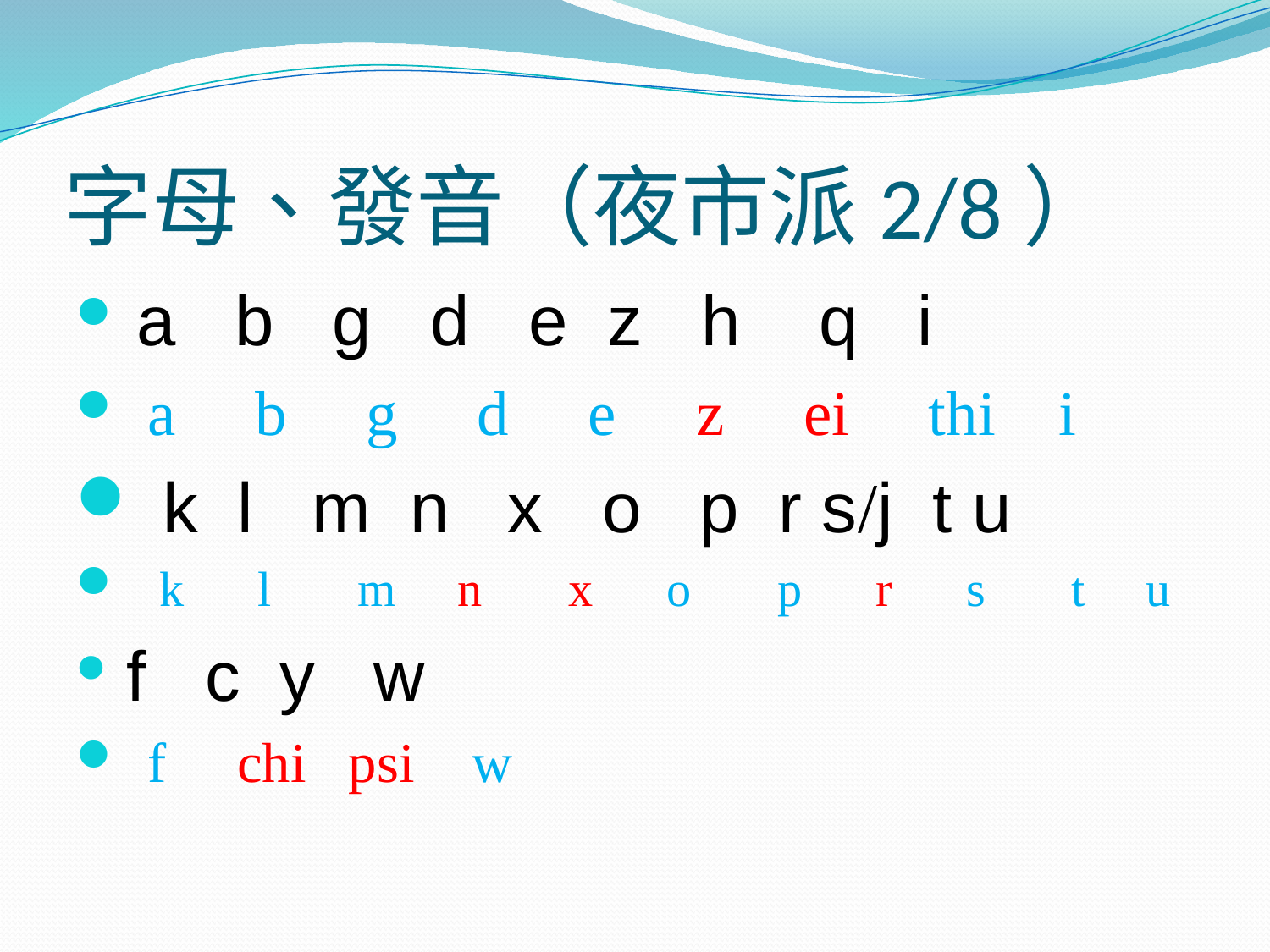

# 字母、發音（夜市派2/8）
 a   b   g   d   e  z   h    q   i
  a     b     g     d     e     z     ei     thi    i
 k  l   m  n   x   o   p  r s/j  t u
   k      l       m     n       x      o       p      r      s       t     u
 f   c  y   w
  f     chi   psi    w